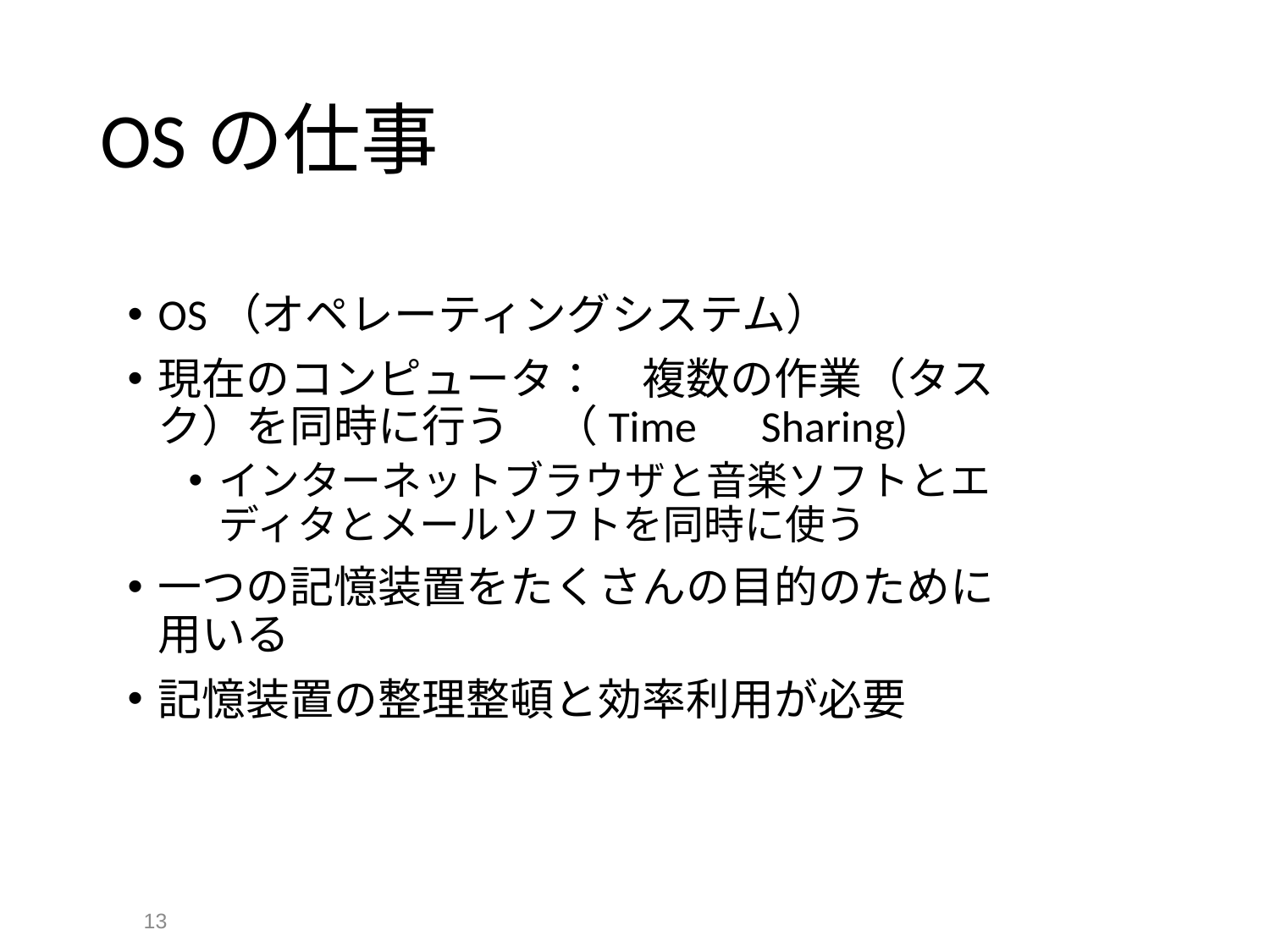

# OSの仕事
OS（オペレーティングシステム）
現在のコンピュータ：　複数の作業（タスク）を同時に行う　（Time　Sharing)
インターネットブラウザと音楽ソフトとエディタとメールソフトを同時に使う
一つの記憶装置をたくさんの目的のために用いる
記憶装置の整理整頓と効率利用が必要
13